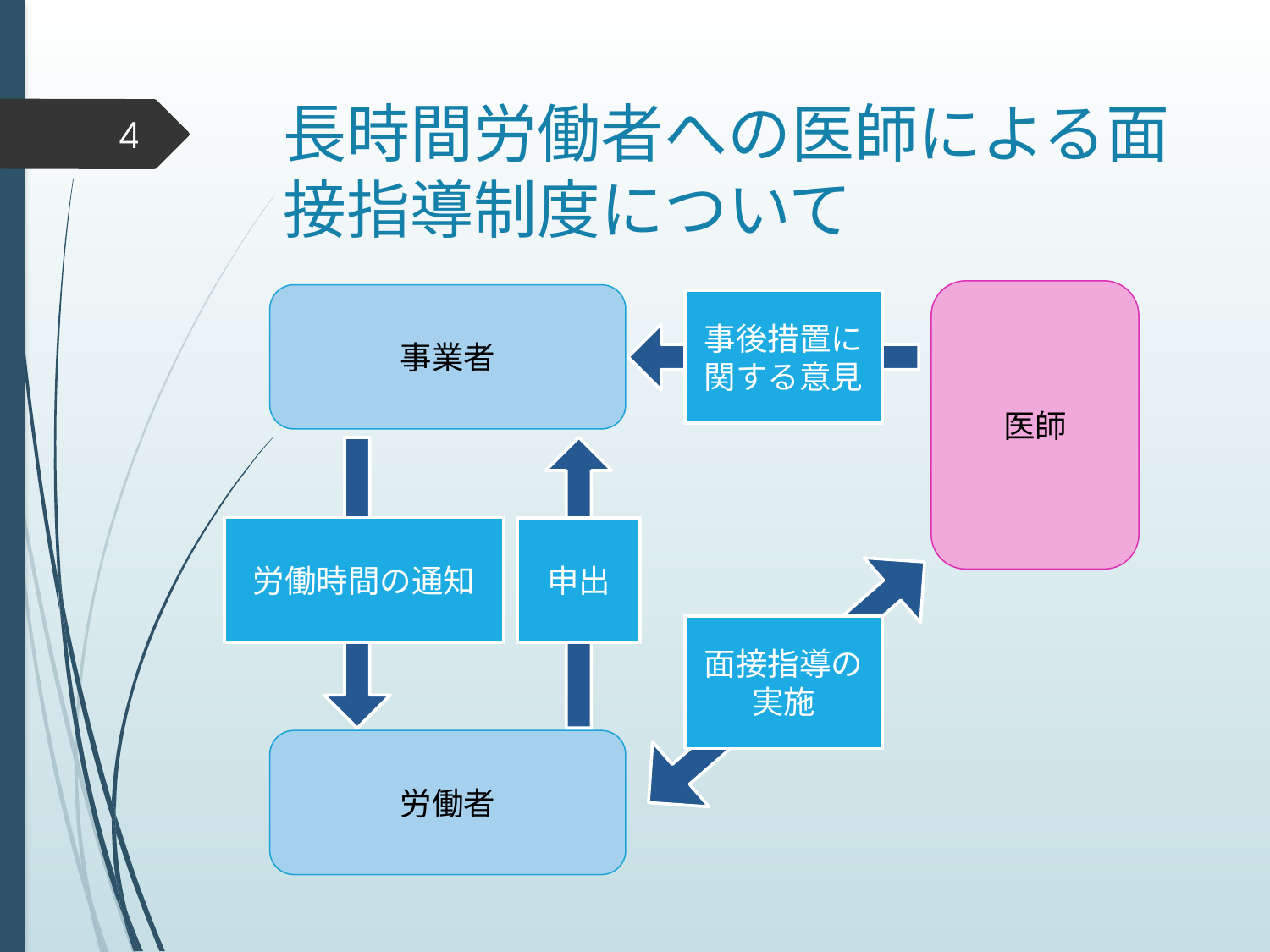

# 長時間労働者への医師による面接指導制度について
4
医師
事業者
事後措置に関する意見

労働時間の通知
申出

面接指導の実施
労働者